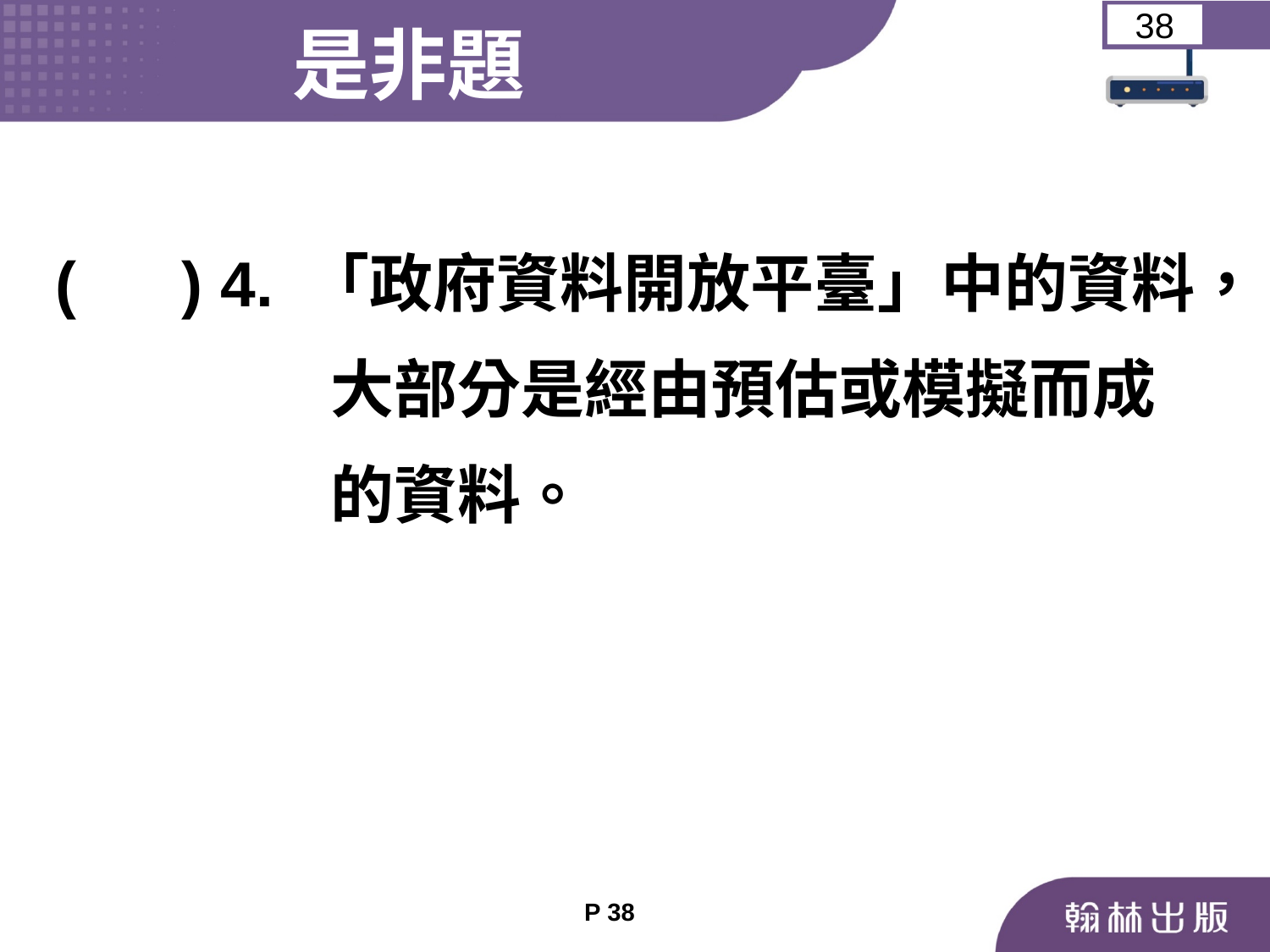

是非題

38
	 (      ) 4. 「政府資料開放平臺」中的資料，
                     大部分是經由預估或模擬而成
                     的資料。

P 38